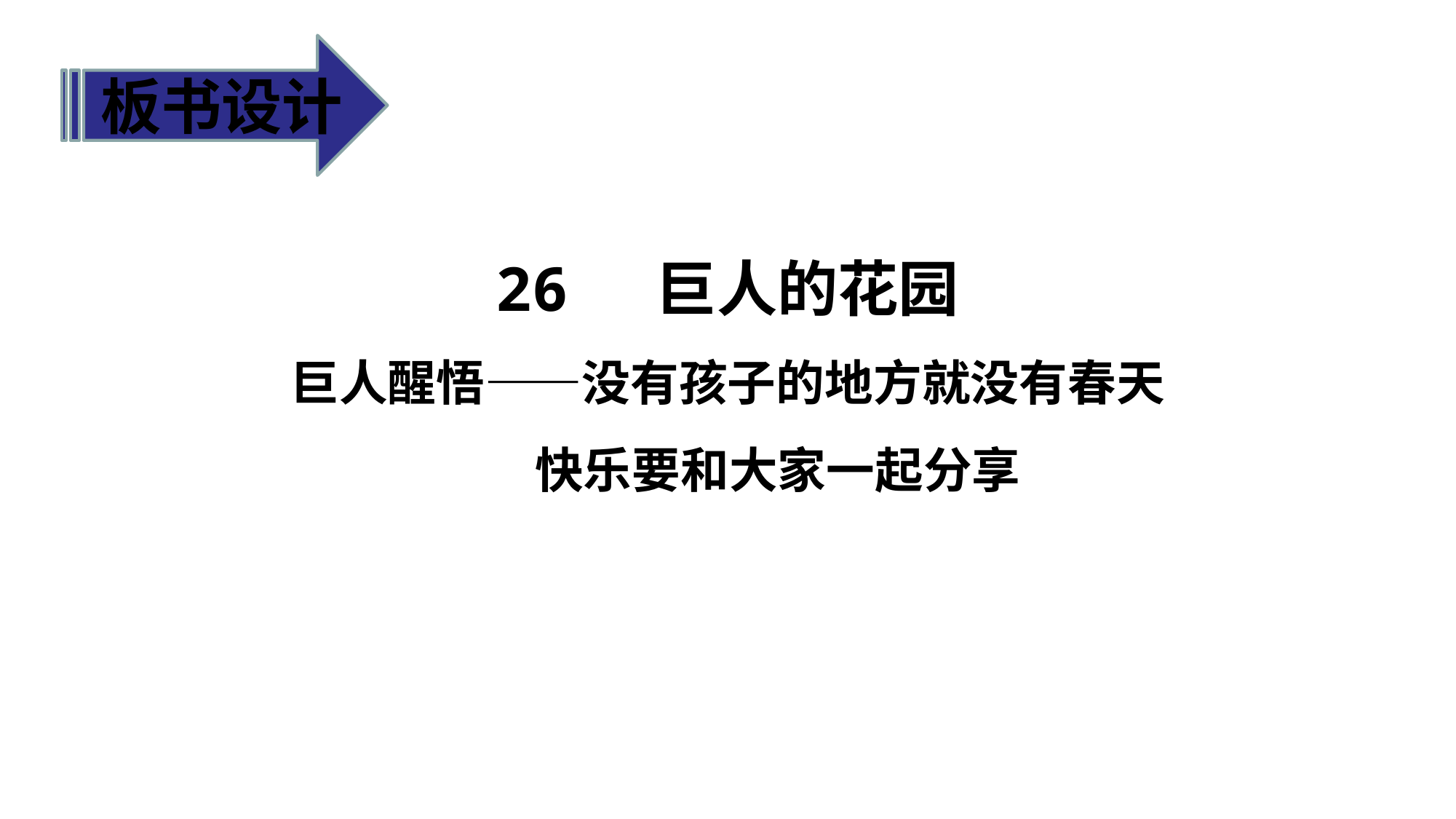

板书设计
26  巨人的花园
巨人醒悟——没有孩子的地方就没有春天
        快乐要和大家一起分享